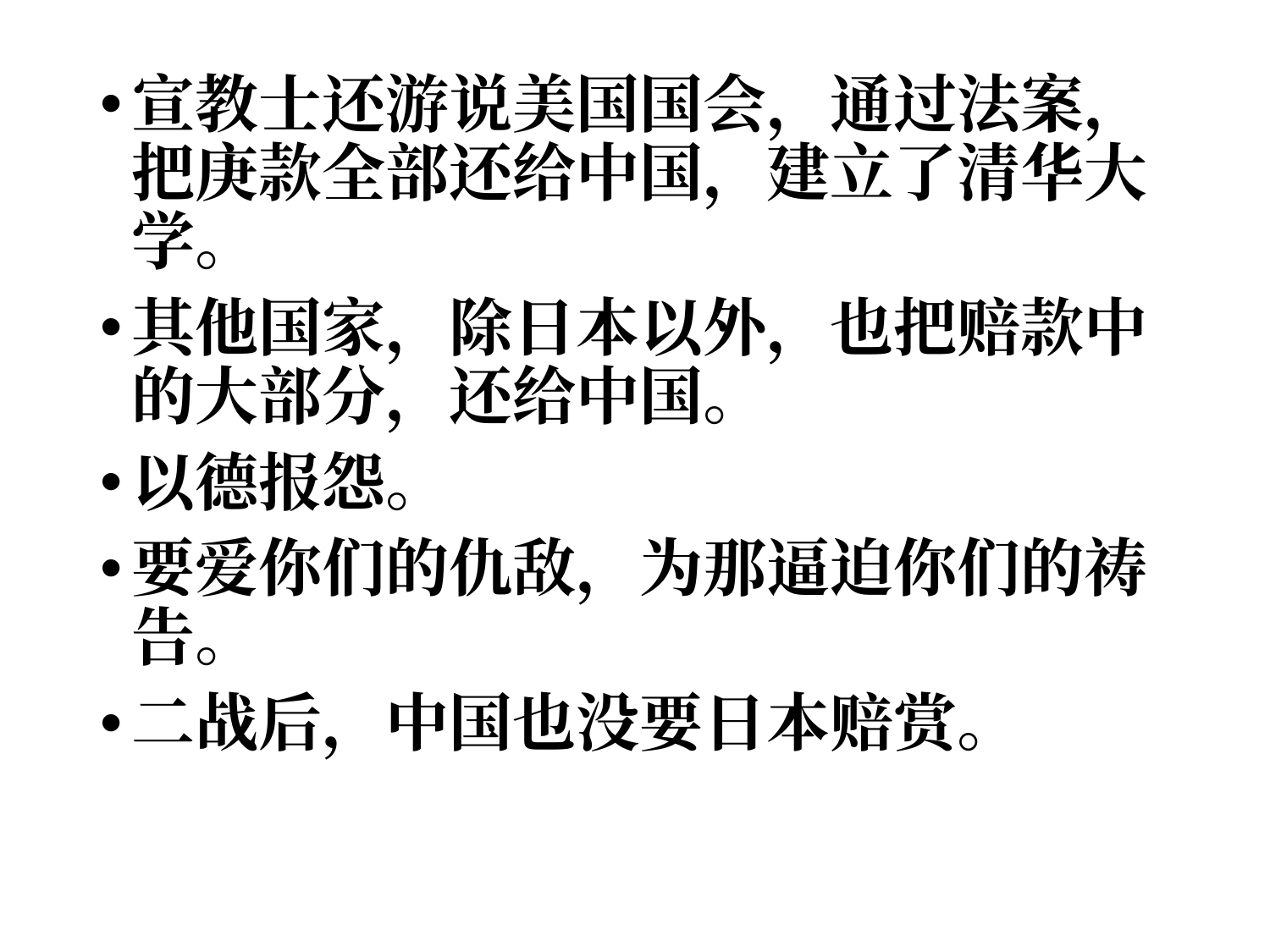

宣教士还游说美国国会，通过法案，把庚款全部还给中国，建立了清华大学。
其他国家，除日本以外，也把赔款中的大部分，还给中国。
以德报怨。
要爱你们的仇敌，为那逼迫你们的祷告。
二战后，中国也没要日本赔赏。